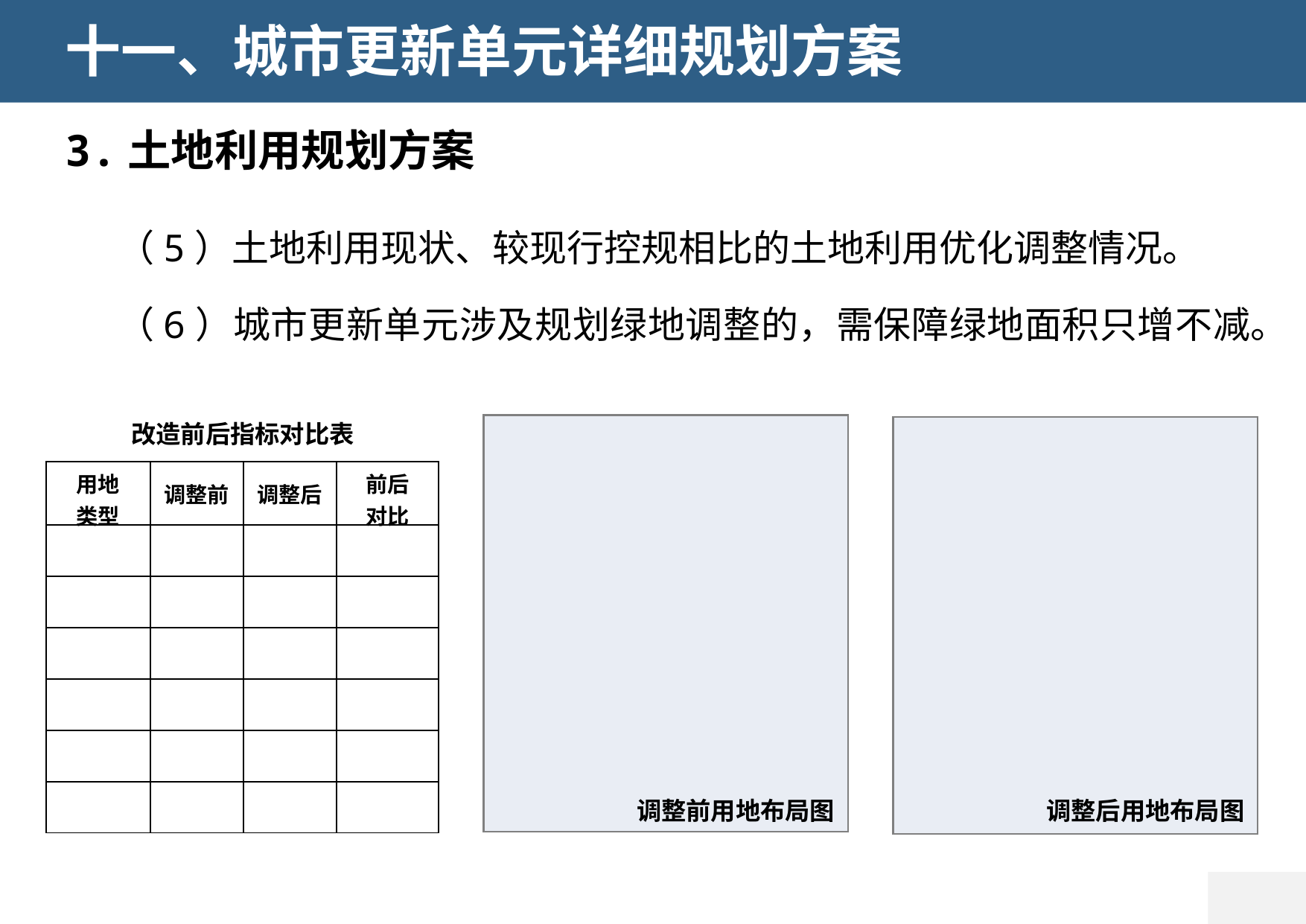

十一、城市更新单元详细规划方案
3.土地利用规划方案
（5）土地利用现状、较现行控规相比的土地利用优化调整情况。
（6）城市更新单元涉及规划绿地调整的，需保障绿地面积只增不减。

调整前用地布局图
改造前后指标对比表

调整后用地布局图
| 用地 类型 | 调整前 | 调整后 | 前后 对比 |
| --- | --- | --- | --- |
|  |  |  |  |
|  |  |  |  |
|  |  |  |  |
|  |  |  |  |
|  |  |  |  |
|  |  |  |  |
56